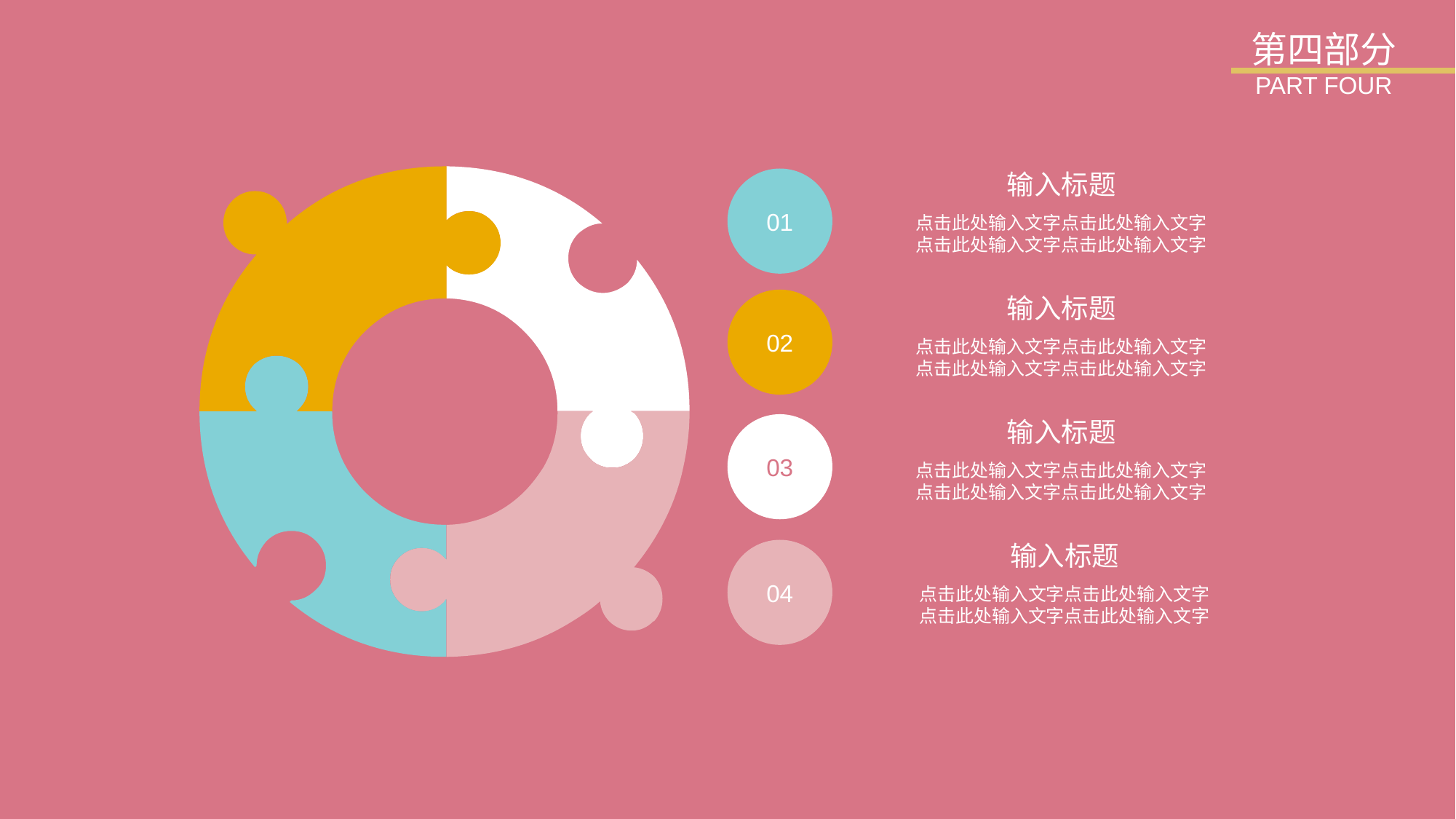

第四部分
PART FOUR
输入标题
点击此处输入文字点击此处输入文字
点击此处输入文字点击此处输入文字

01
输入标题
点击此处输入文字点击此处输入文字
点击此处输入文字点击此处输入文字

02

输入标题
点击此处输入文字点击此处输入文字
点击此处输入文字点击此处输入文字

03
输入标题
点击此处输入文字点击此处输入文字
点击此处输入文字点击此处输入文字

04